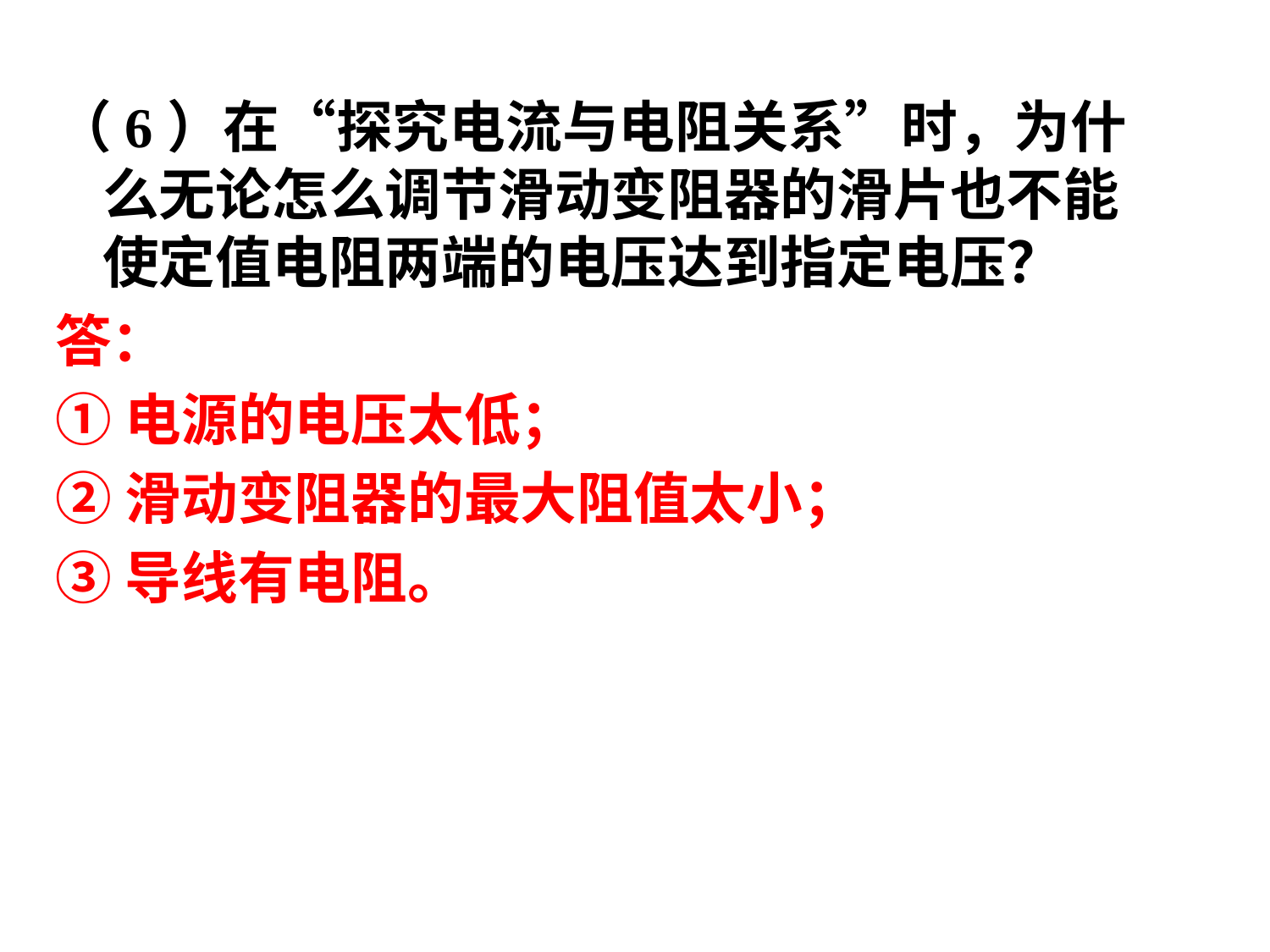

（6）在“探究电流与电阻关系”时，为什么无论怎么调节滑动变阻器的滑片也不能使定值电阻两端的电压达到指定电压？
答：
①电源的电压太低；
②滑动变阻器的最大阻值太小；
③导线有电阻。